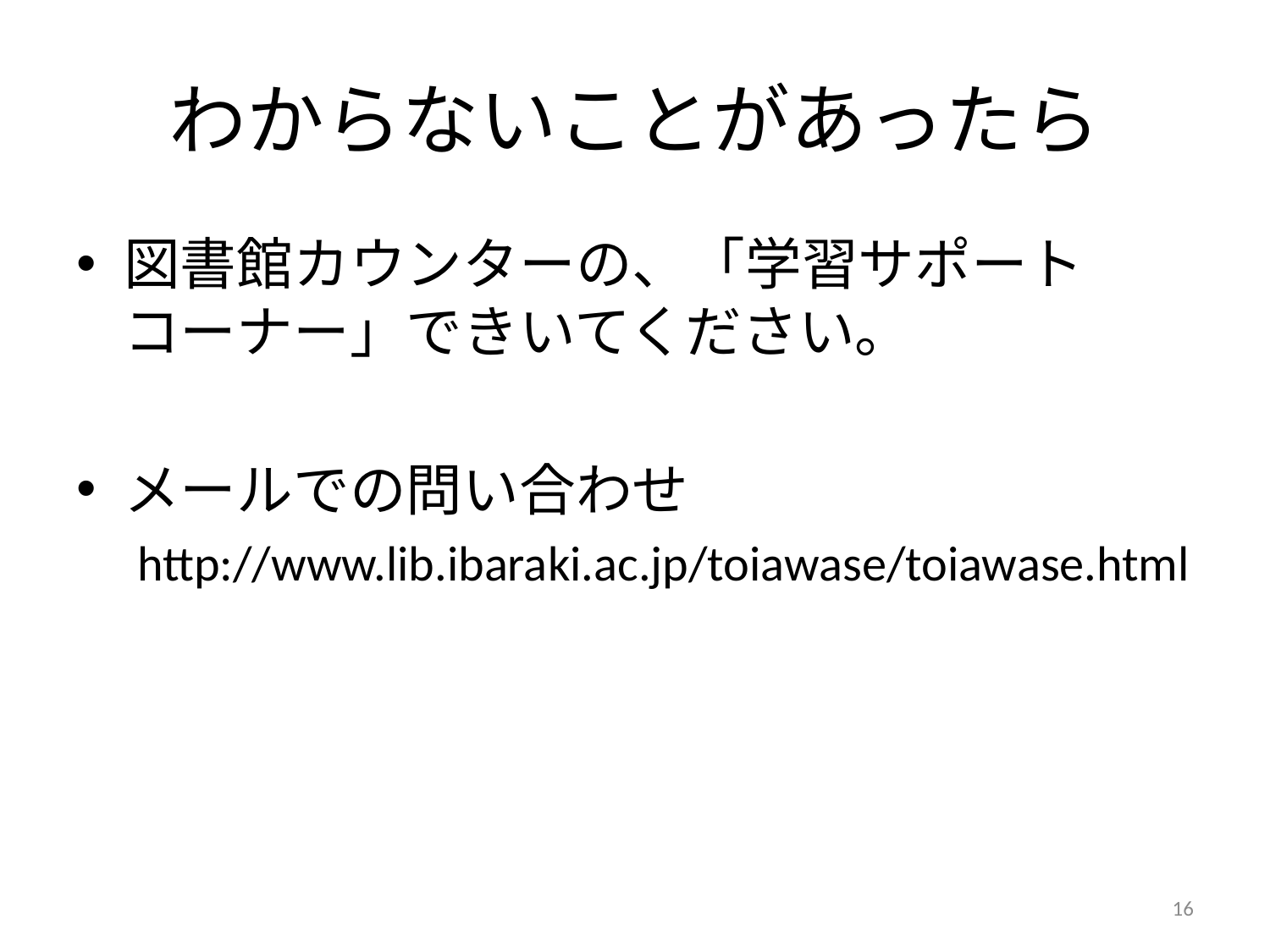

# わからないことがあったら
図書館カウンターの、「学習サポートコーナー」できいてください。

メールでの問い合わせ
　http://www.lib.ibaraki.ac.jp/toiawase/toiawase.html

16